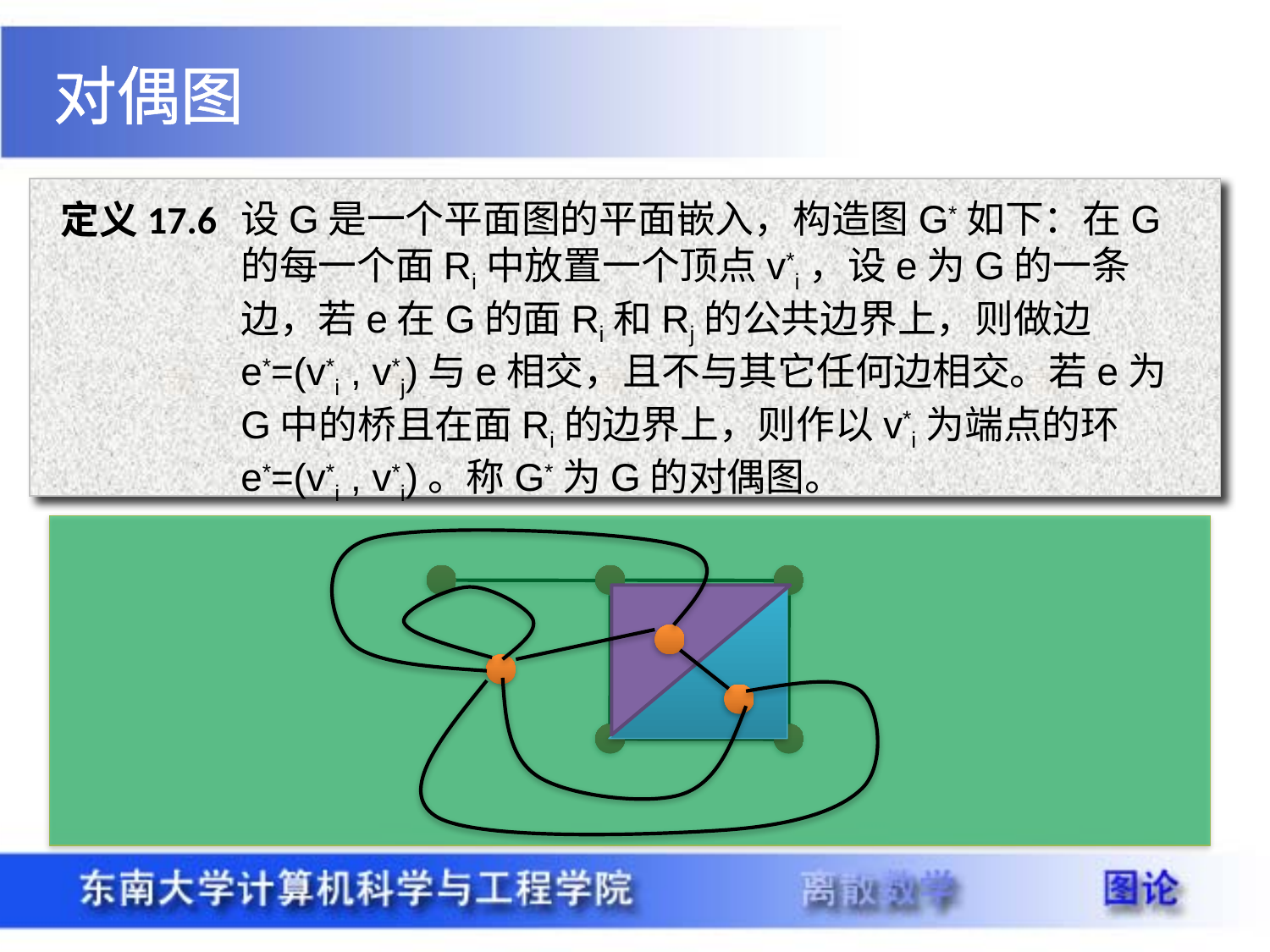

对偶图

设G是一个平面图的平面嵌入，构造图G*如下：在G的每一个面Ri中放置一个顶点v*i，设e为G的一条边，若e在G的面Ri和Rj的公共边界上，则做边e*=(v*i , v*j)与e相交，且不与其它任何边相交。若e为G中的桥且在面Ri的边界上，则作以v*i为端点的环e*=(v*i , v*i)。称G*为G的对偶图。
定义17.6